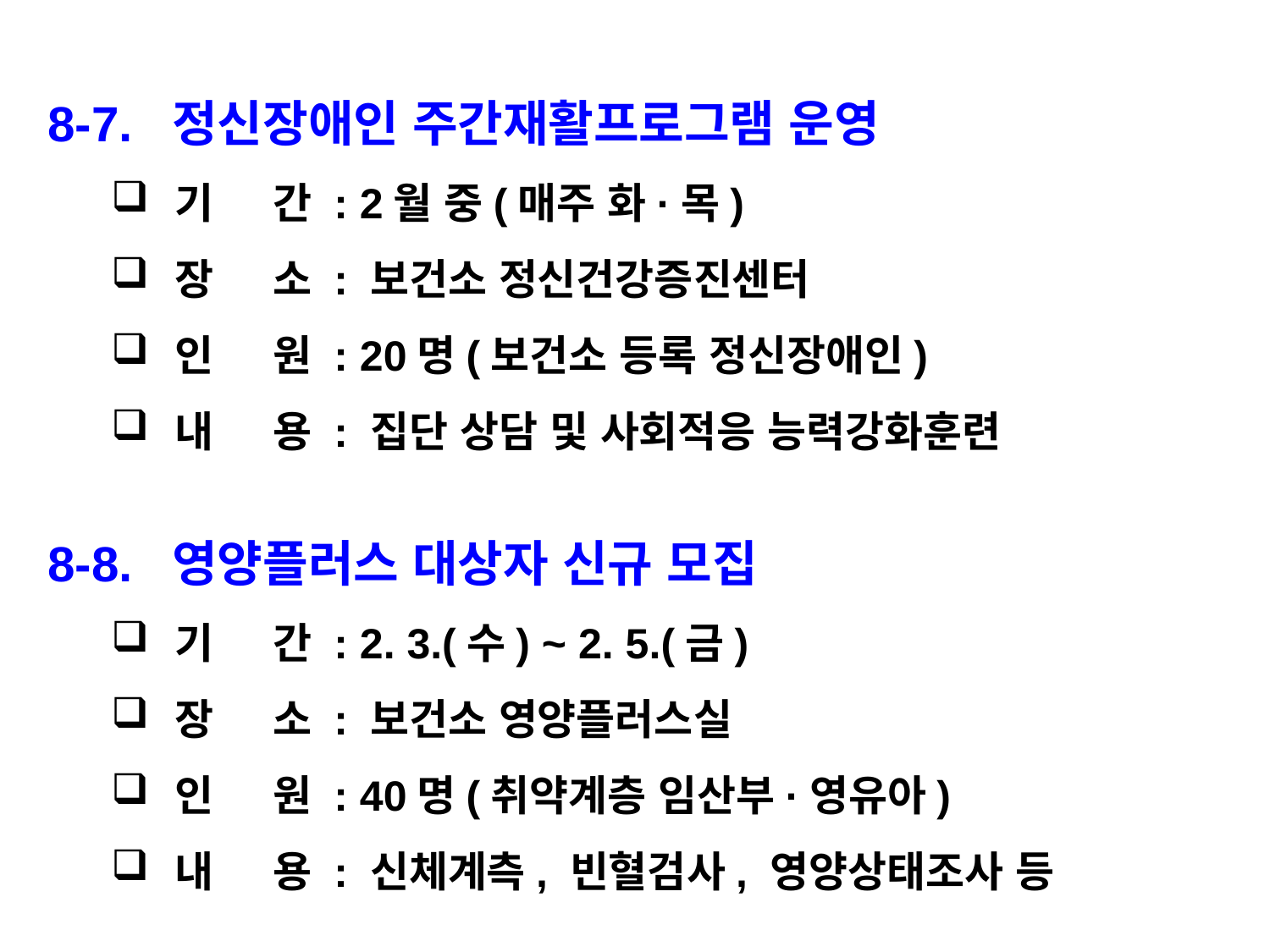

8-7.  정신장애인 주간재활프로그램 운영
기     간 : 2월 중(매주 화·목)
장     소 : 보건소 정신건강증진센터
인     원 : 20명(보건소 등록 정신장애인)
내     용 : 집단 상담 및 사회적응 능력강화훈련

8-8.  영양플러스 대상자 신규 모집
기     간 : 2. 3.(수) ~ 2. 5.(금)
장     소 : 보건소 영양플러스실
인     원 : 40명(취약계층 임산부·영유아)
내     용 : 신체계측, 빈혈검사, 영양상태조사 등